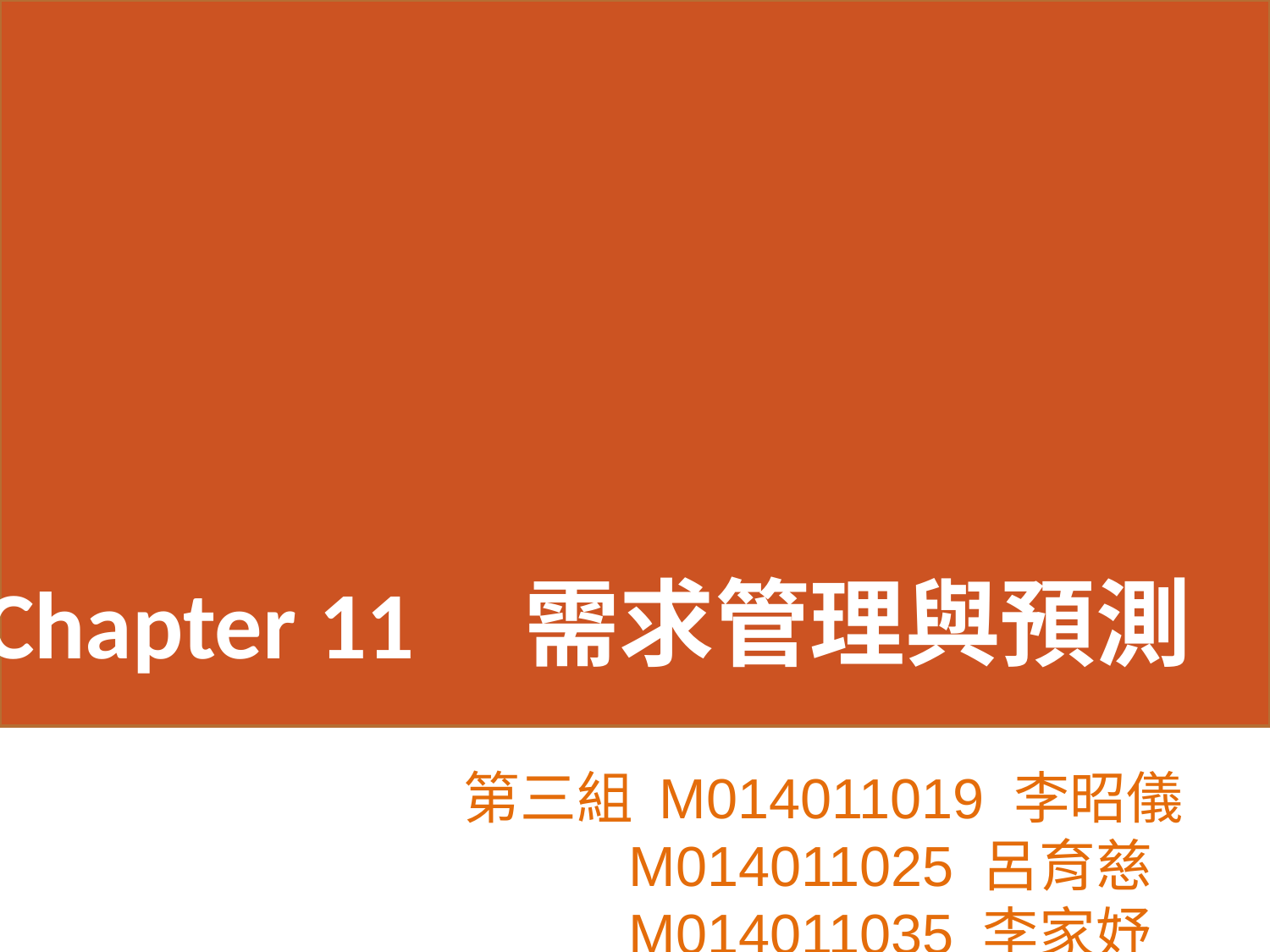

# Chapter 11    需求管理與預測

 第三組 M014011019 李昭儀
              M014011025 呂育慈
              M014011035 李家妤